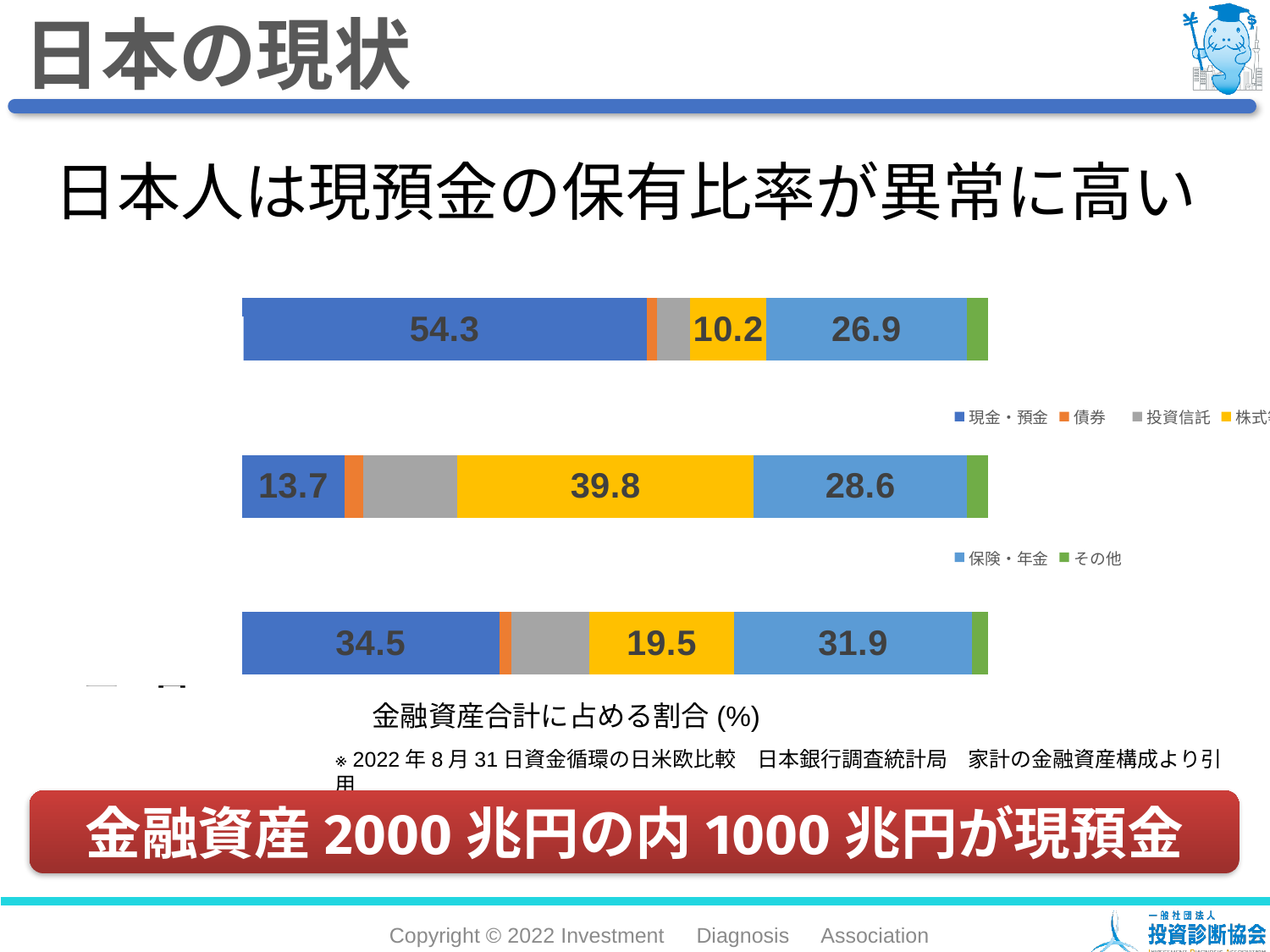

日本の現状
日本人は現預金の保有比率が異常に高い
日  本

### Chart

| Category | 現金・預金 | 債券 | 投資信託 | 株式等 | 保険・年金 | その他 |
|---|---|---|---|---|---|---|
| ユーロ | 34.5 | 1.6 | 10.4 | 19.5 | 31.9 | 2.1 |
| 米国 | 13.7 | 2.6 | 12.6 | 39.8 | 28.6 | 2.8 |
| 日本 | 54.3 | 1.3 | 4.5 | 10.2 | 26.9 | 2.8 |
   日本

アメリカ

 ユーロ

アメリカ

  ユーロ

金融資産合計に占める割合(%)
※2022年8月31日資金循環の日米欧比較　日本銀行調査統計局　家計の金融資産構成より引用
金融資産2000兆円の内1000兆円が現預金